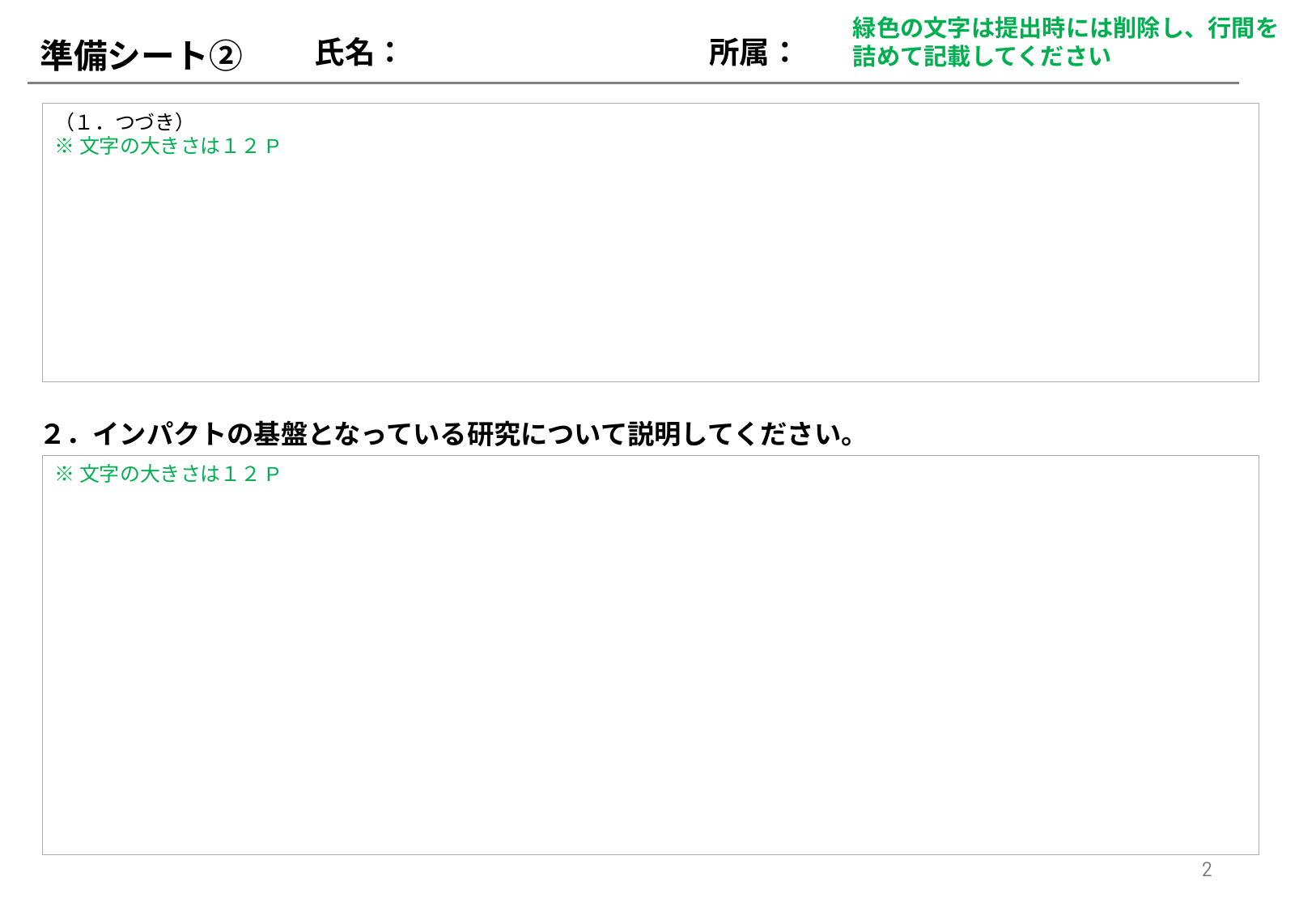

緑色の文字は提出時には削除し、行間を
詰めて記載してください
氏名：　　　　　　　　　　所属：
準備シート②
（１．つづき）
※文字の大きさは１２P

２．インパクトの基盤となっている研究について説明してください。
※文字の大きさは１２P

2